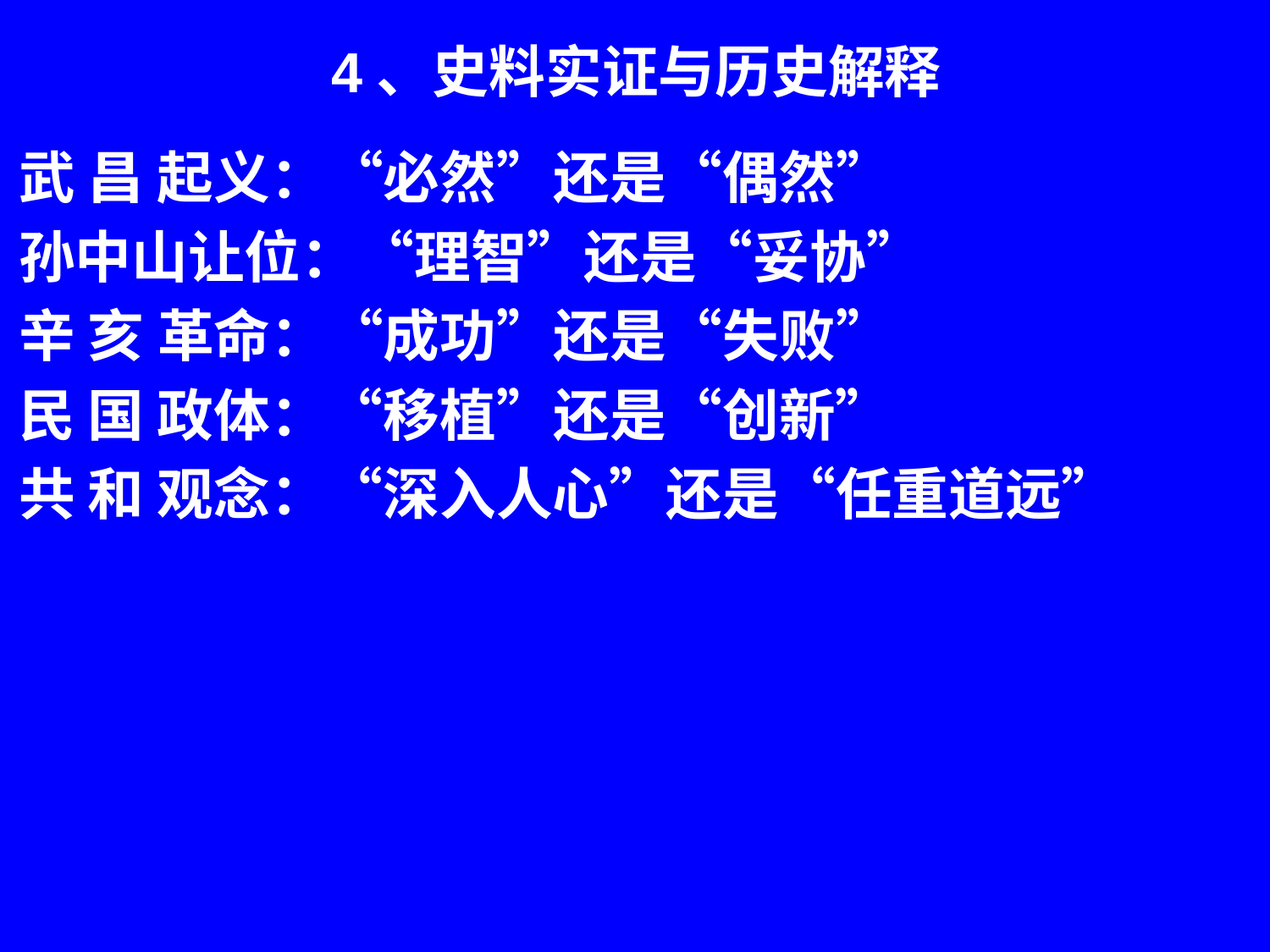

# 4、史料实证与历史解释
武 昌 起义：“必然”还是“偶然”
孙中山让位：“理智”还是“妥协”
辛 亥 革命：“成功”还是“失败”
民 国 政体：“移植”还是“创新”
共 和 观念：“深入人心”还是“任重道远”